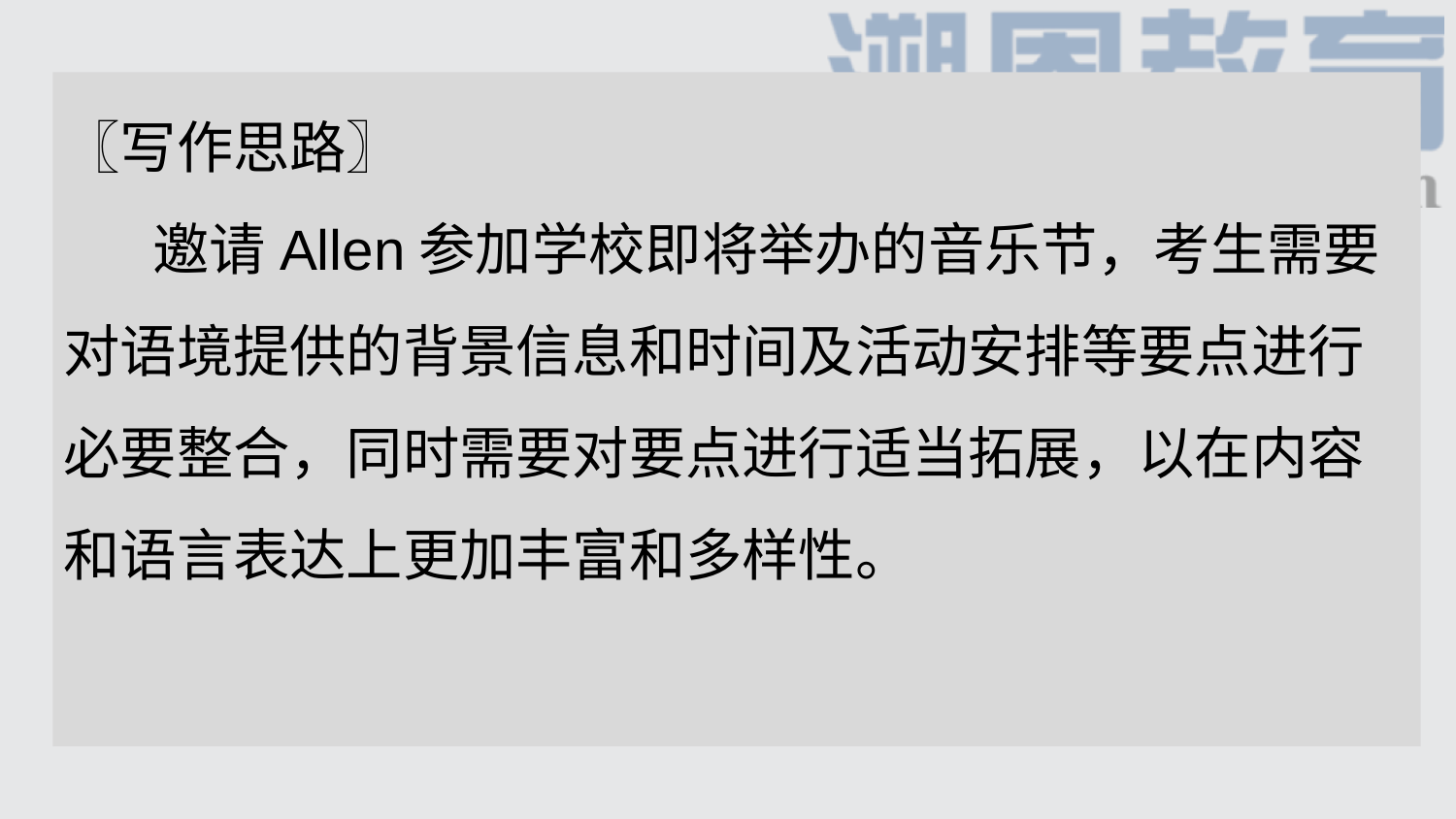

〖写作思路〗
      邀请Allen参加学校即将举办的音乐节，考生需要对语境提供的背景信息和时间及活动安排等要点进行必要整合，同时需要对要点进行适当拓展，以在内容和语言表达上更加丰富和多样性。